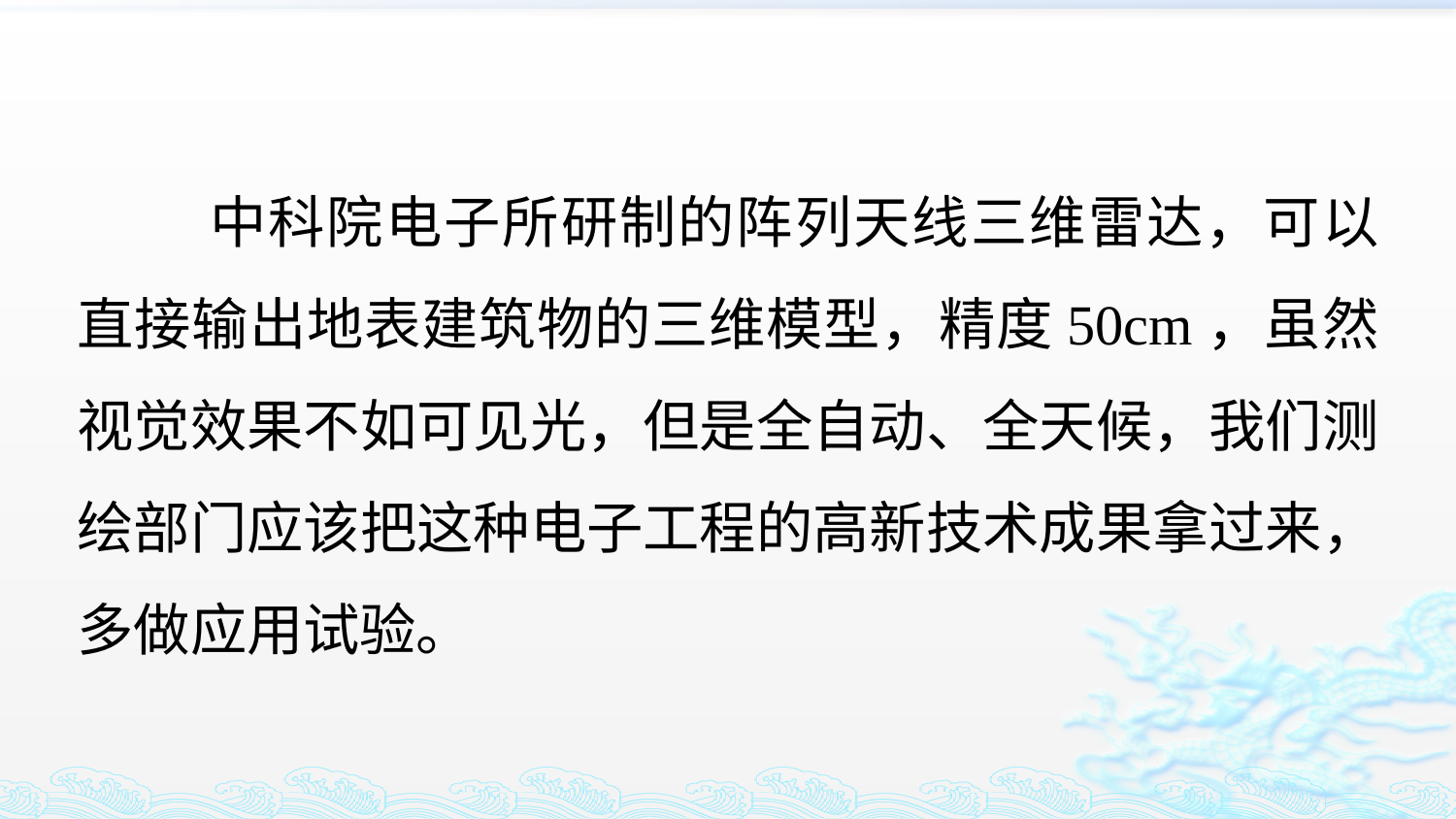

中科院电子所研制的阵列天线三维雷达，可以直接输出地表建筑物的三维模型，精度50cm，虽然视觉效果不如可见光，但是全自动、全天候，我们测绘部门应该把这种电子工程的高新技术成果拿过来，多做应用试验。